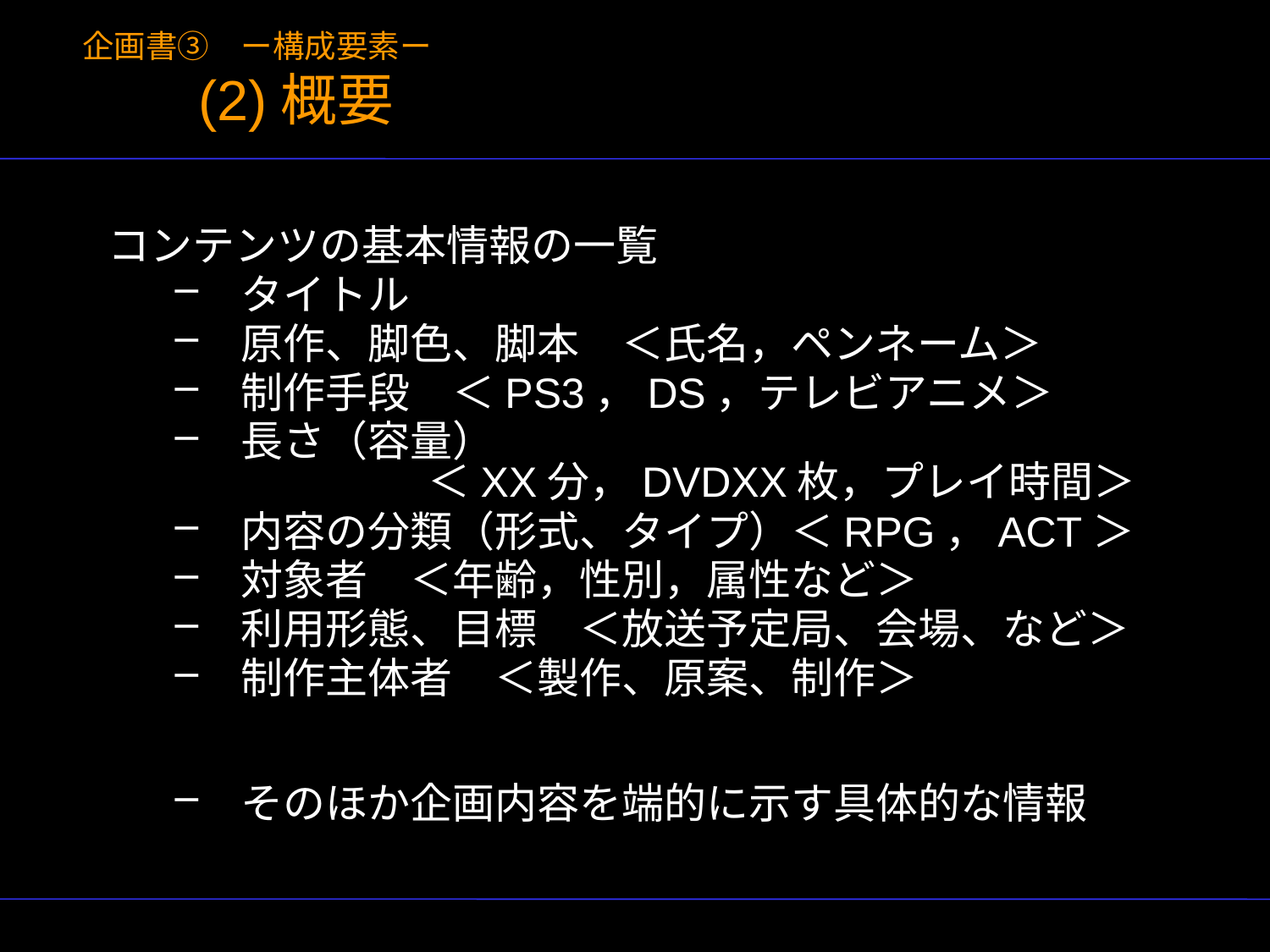

# 企画書③　ー構成要素ー (2)概要
コンテンツの基本情報の一覧
　タイトル
　原作、脚色、脚本　＜氏名，ペンネーム＞
　制作手段　＜PS3，DS，テレビアニメ＞
　長さ（容量）
		＜XX分，DVDXX枚，プレイ時間＞
　内容の分類（形式、タイプ）＜RPG，ACT＞
　対象者　＜年齢，性別，属性など＞
　利用形態、目標　＜放送予定局、会場、など＞
　制作主体者　＜製作、原案、制作＞

　そのほか企画内容を端的に示す具体的な情報